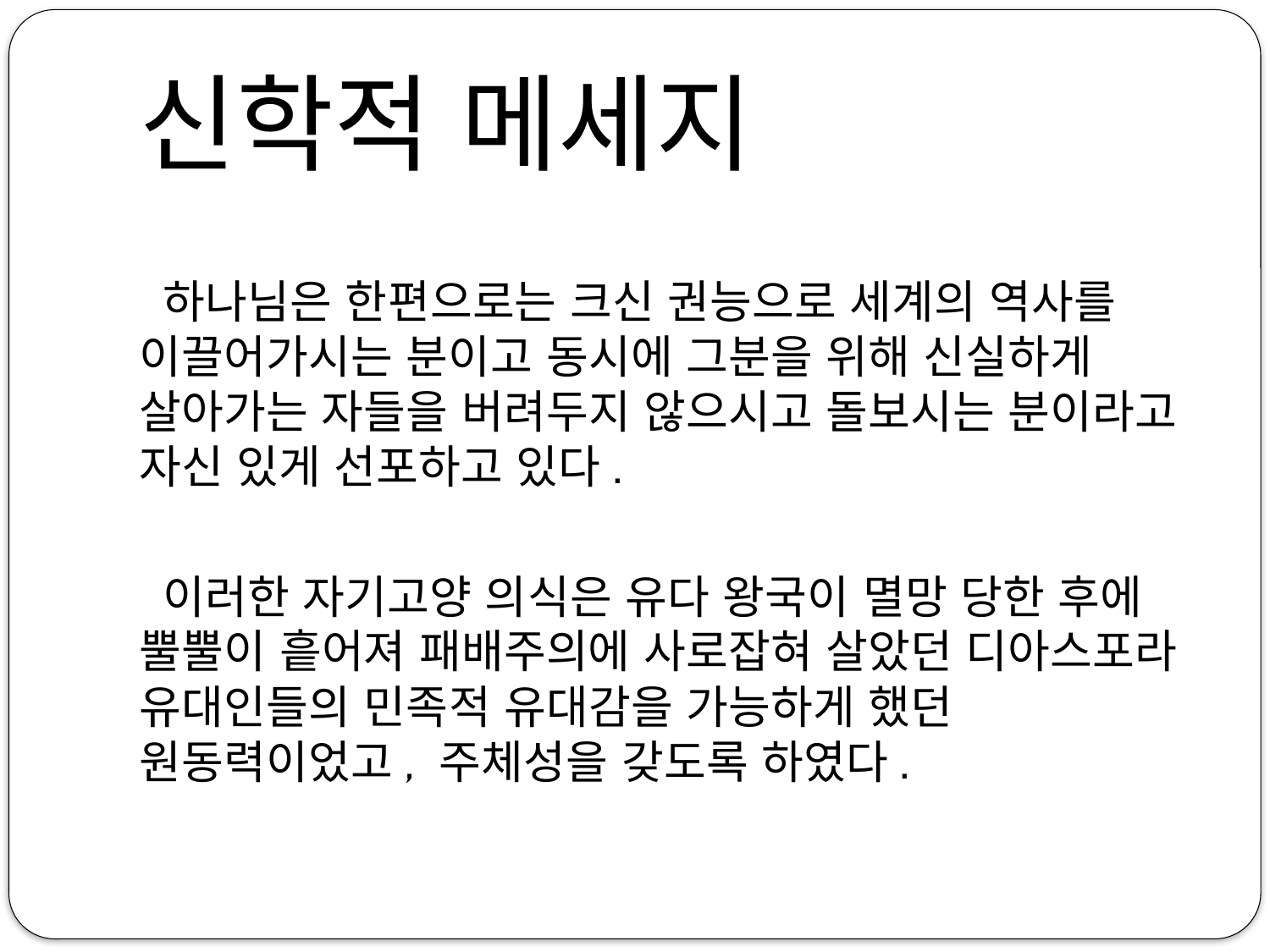

# 신학적 메세지

 하나님은 한편으로는 크신 권능으로 세계의 역사를 이끌어가시는 분이고 동시에 그분을 위해 신실하게 살아가는 자들을 버려두지 않으시고 돌보시는 분이라고 자신 있게 선포하고 있다.

 이러한 자기고양 의식은 유다 왕국이 멸망 당한 후에 뿔뿔이 흩어져 패배주의에 사로잡혀 살았던 디아스포라 유대인들의 민족적 유대감을 가능하게 했던 원동력이었고, 주체성을 갖도록 하였다.